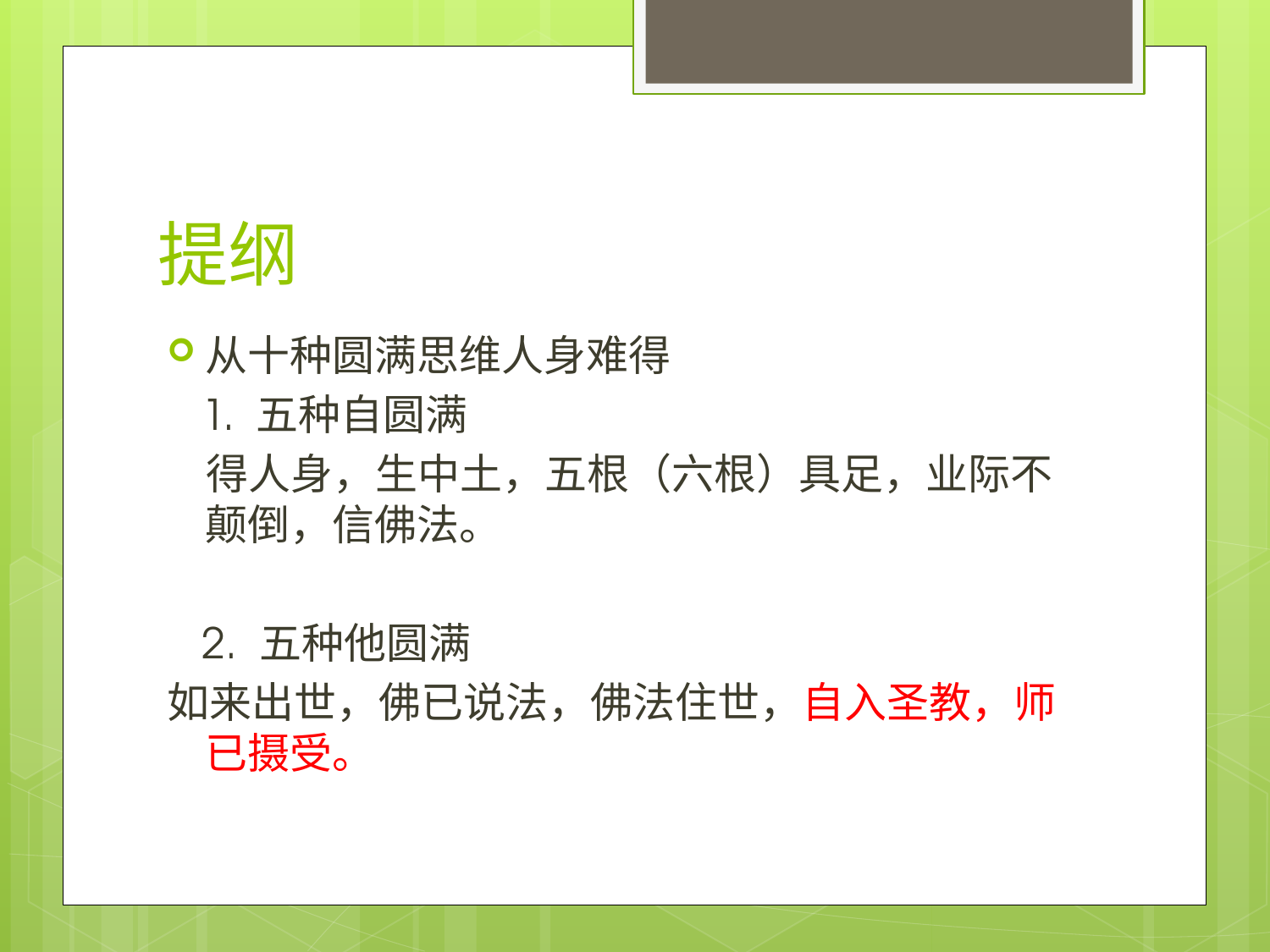

# 提纲
从十种圆满思维人身难得
   1. 五种自圆满
   得人身，生中土，五根（六根）具足，业际不颠倒，信佛法。

   2. 五种他圆满
如来出世，佛已说法，佛法住世，自入圣教，师已摄受。